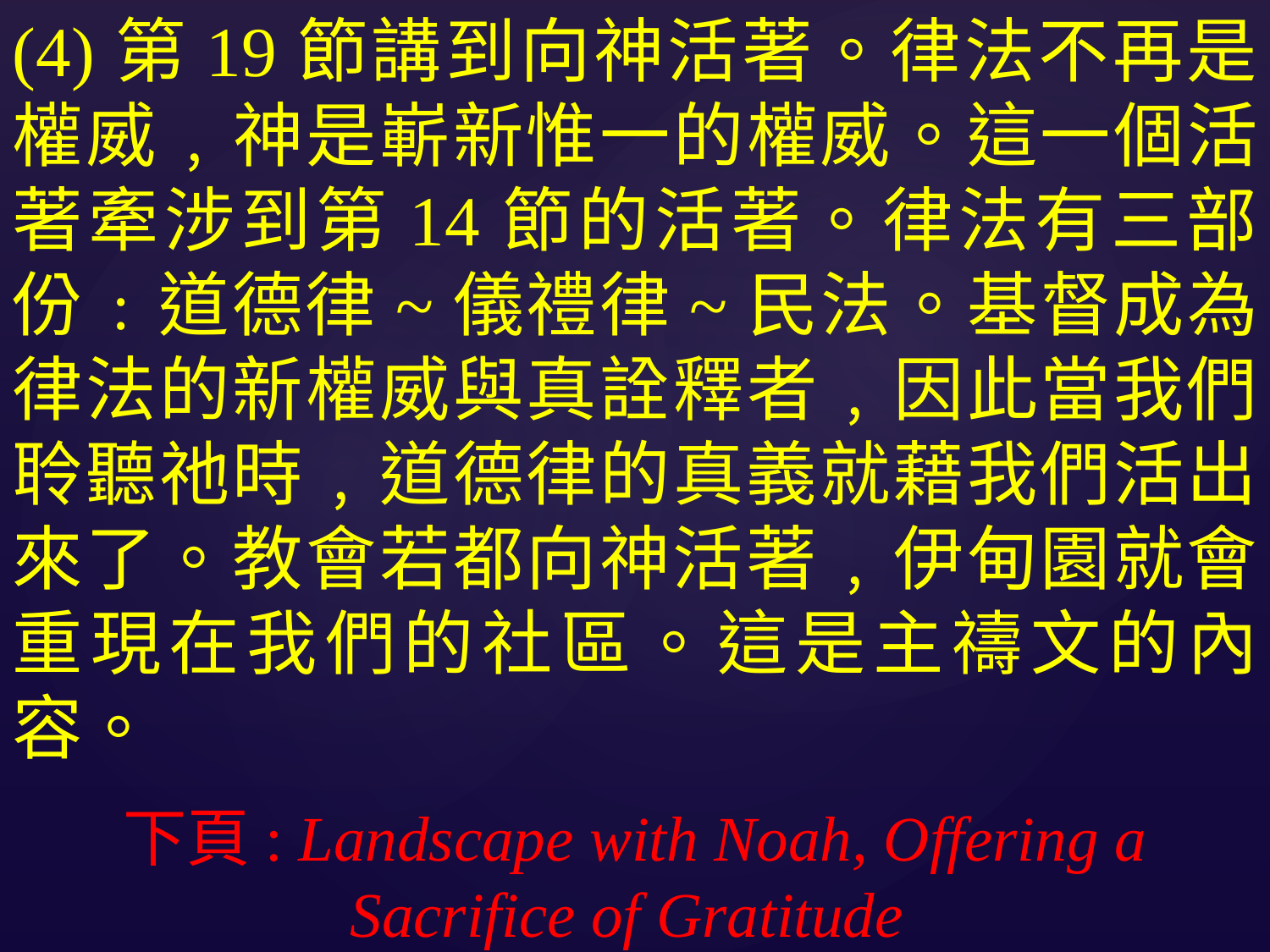

(4)第19節講到向神活著。律法不再是權威﹐神是嶄新惟一的權威。這一個活著牽涉到第14節的活著。律法有三部份﹕道德律~儀禮律~民法。基督成為律法的新權威與真詮釋者﹐因此當我們聆聽祂時﹐道德律的真義就藉我們活出來了。教會若都向神活著﹐伊甸園就會重現在我們的社區。這是主禱文的內容。

下頁: Landscape with Noah, Offering a Sacrifice of Gratitude
by Joseph Anton Koch c. 1803